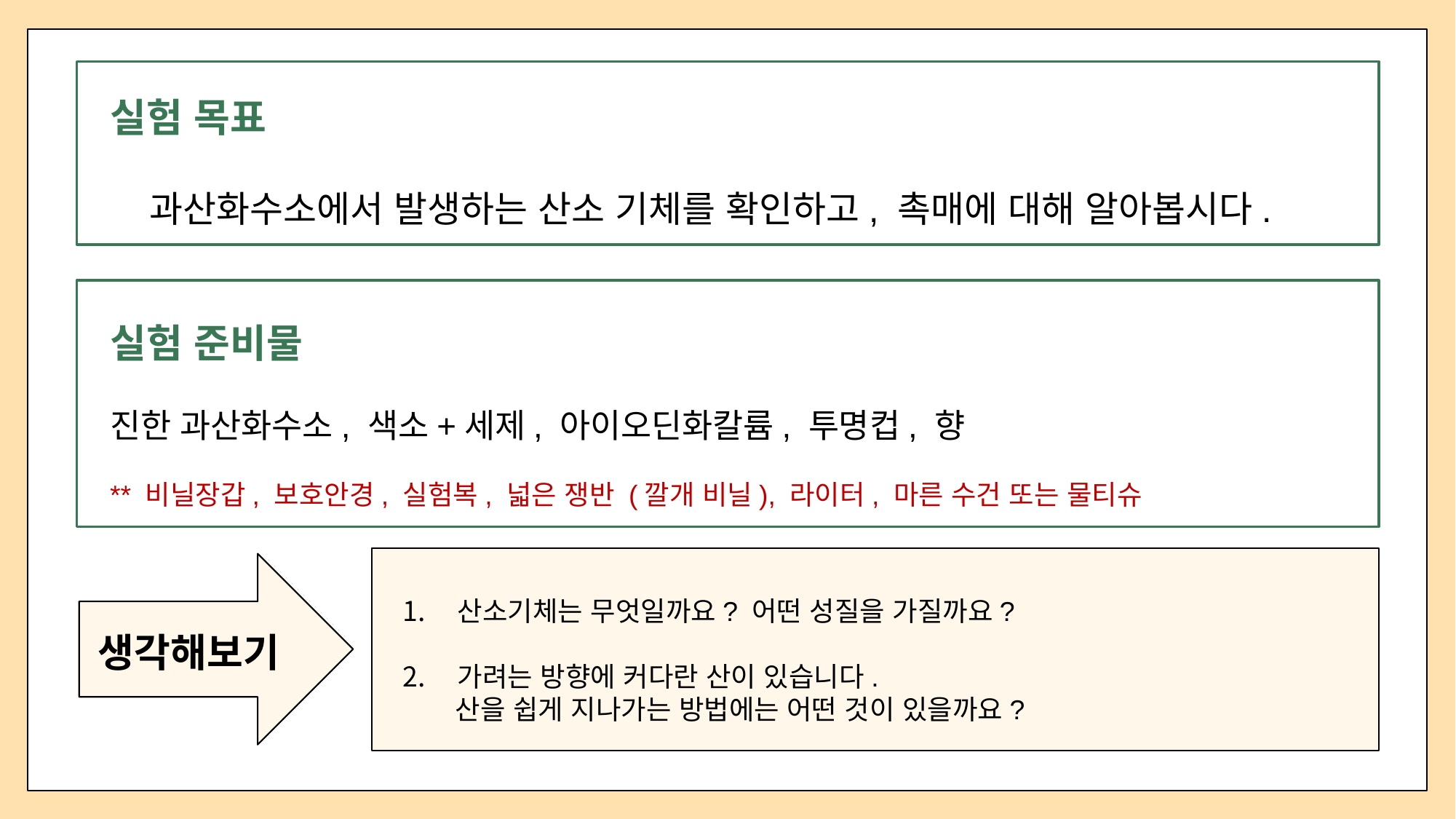

실험 목표
과산화수소에서 발생하는 산소 기체를 확인하고, 촉매에 대해 알아봅시다.

실험 준비물
진한 과산화수소, 색소+세제, 아이오딘화칼륨, 투명컵, 향
** 비닐장갑, 보호안경, 실험복, 넓은 쟁반 (깔개 비닐), 라이터, 마른 수건 또는 물티슈

산소기체는 무엇일까요? 어떤 성질을 가질까요?
가려는 방향에 커다란 산이 있습니다.
      산을 쉽게 지나가는 방법에는 어떤 것이 있을까요?
생각해보기